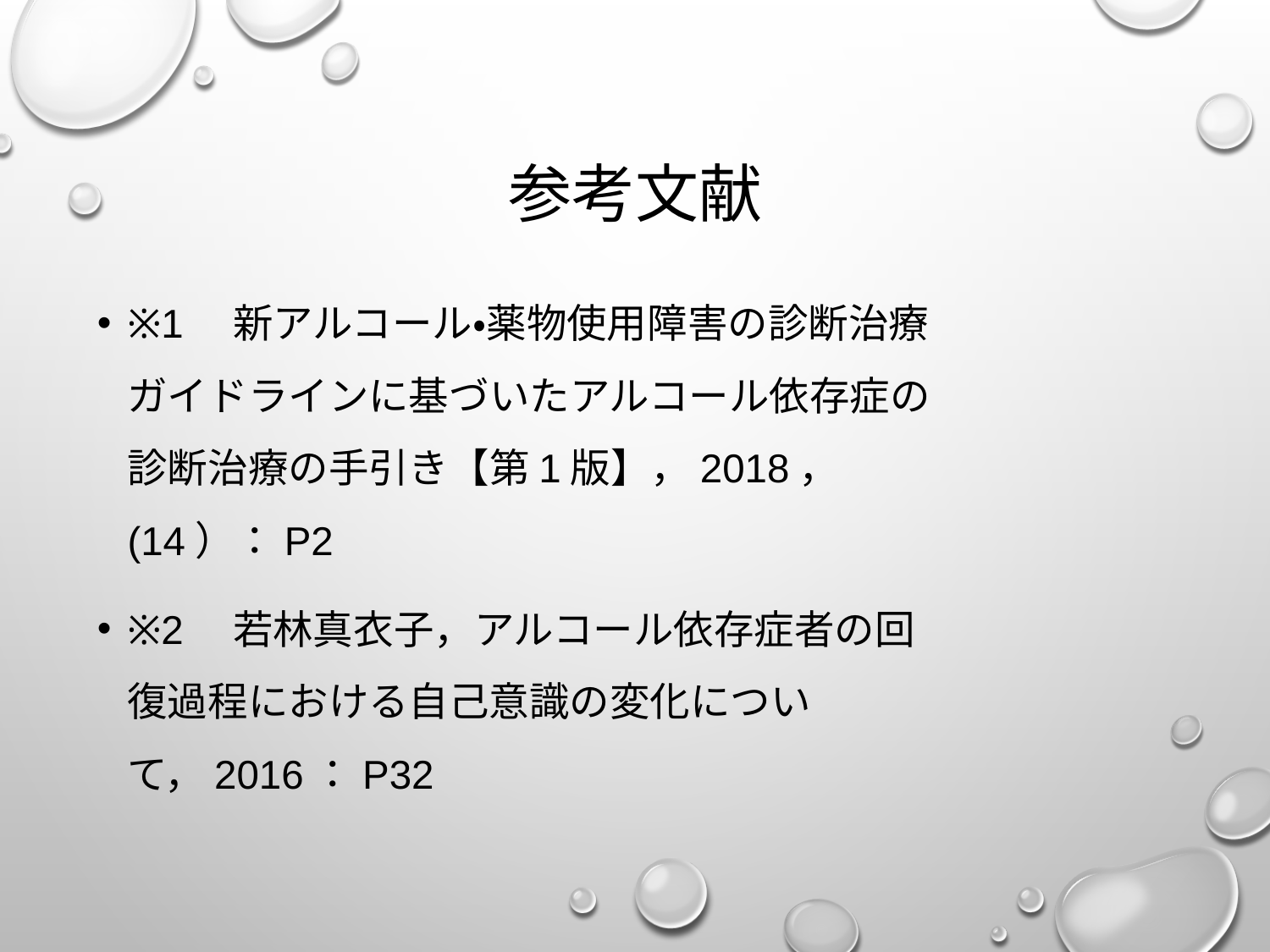

# 参考文献
※1　新アルコール・薬物使用障害の診断治療ガイドラインに基づいたアルコール依存症の診断治療の手引き【第1版】，2018，(14）：p2
※2　若林真衣子，アルコール依存症者の回復過程における自己意識の変化について，2016：p32